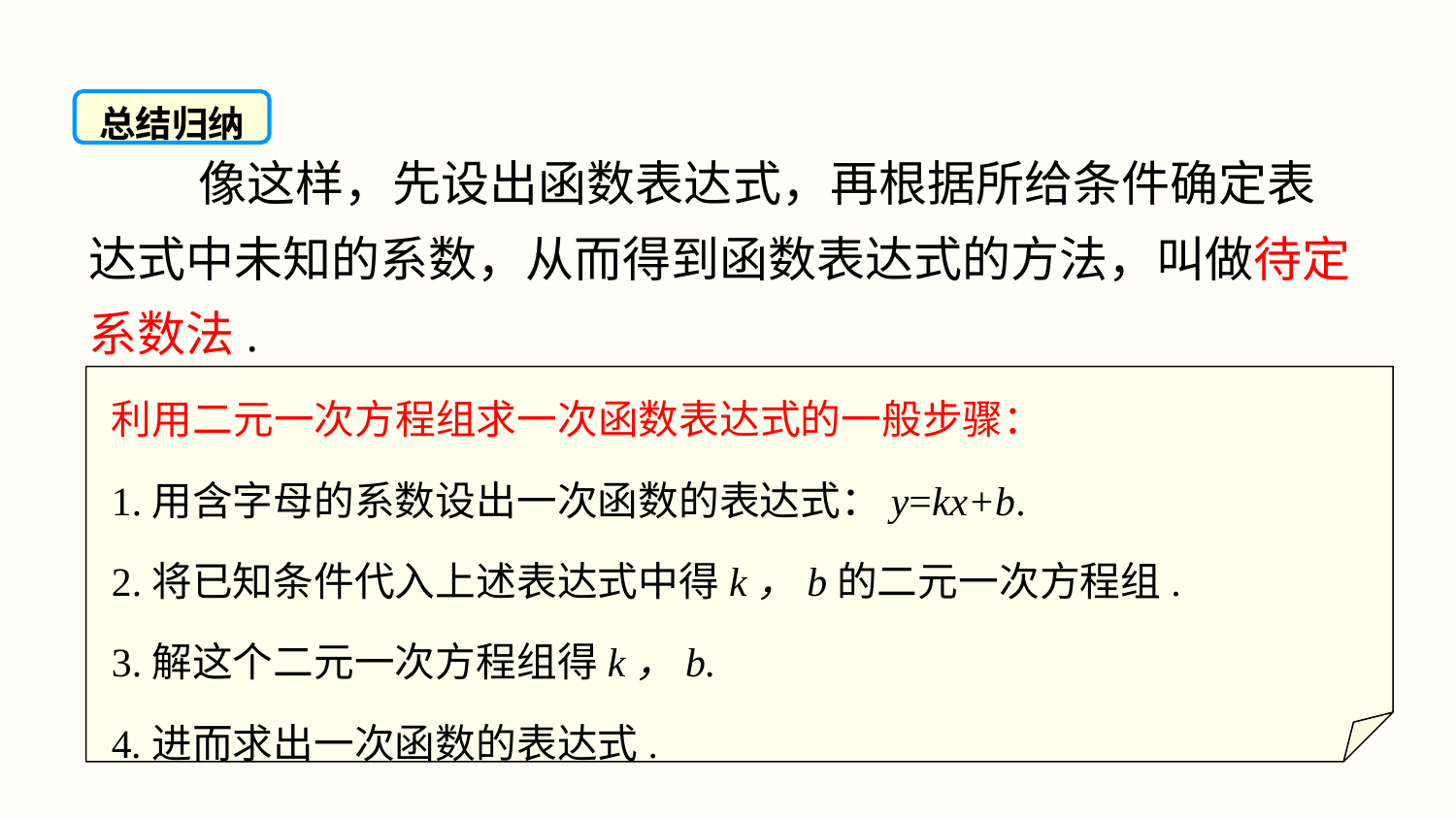

总结归纳
         像这样，先设出函数表达式，再根据所给条件确定表达式中未知的系数，从而得到函数表达式的方法，叫做待定系数法.
利用二元一次方程组求一次函数表达式的一般步骤：
1.用含字母的系数设出一次函数的表达式：y=kx+b.
2.将已知条件代入上述表达式中得k，b的二元一次方程组.
3.解这个二元一次方程组得k，b.
4.进而求出一次函数的表达式.